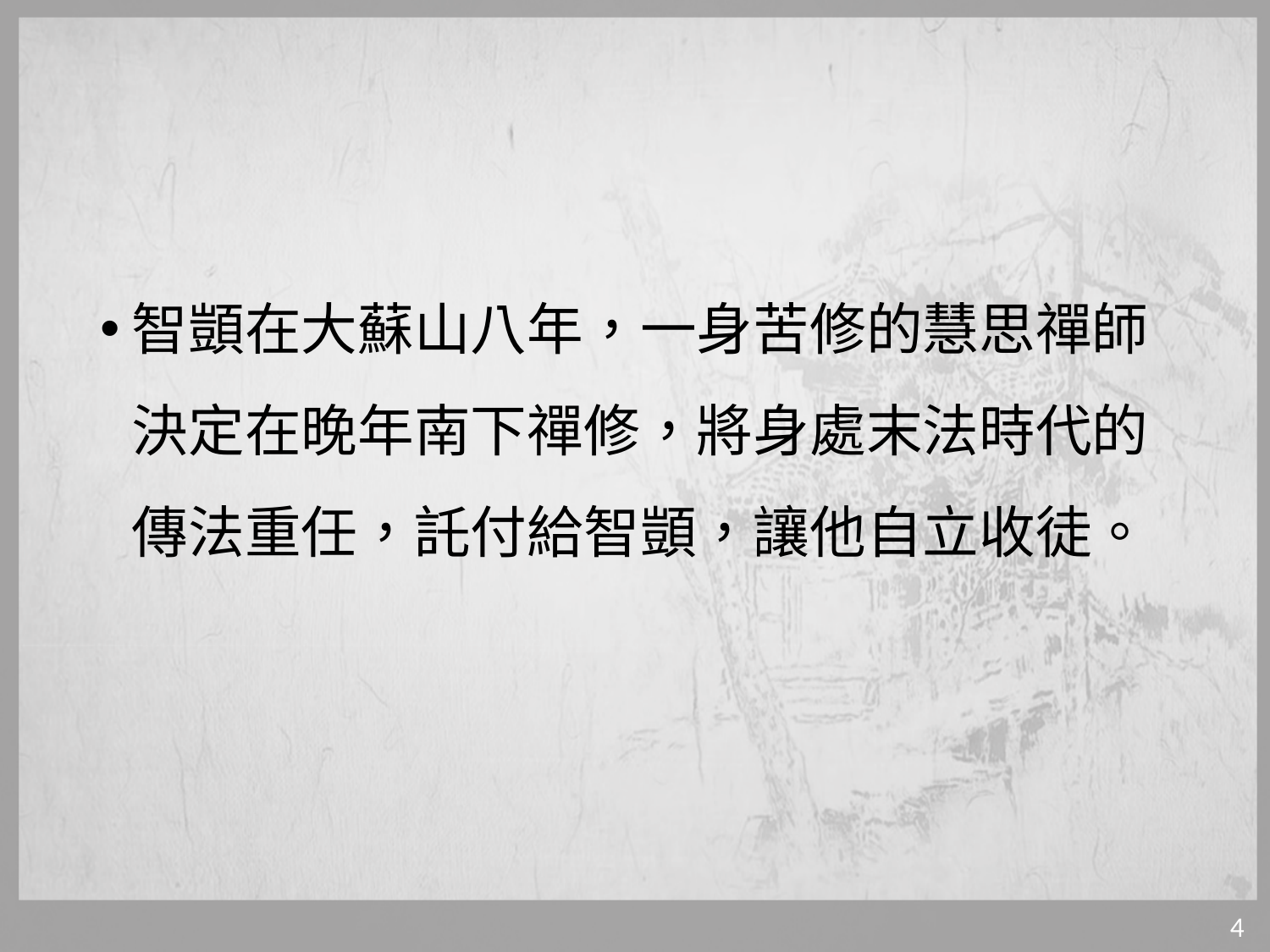

智顗在大蘇山八年，一身苦修的慧思禪師決定在晚年南下禪修，將身處末法時代的傳法重任，託付給智顗，讓他自立收徒。

4